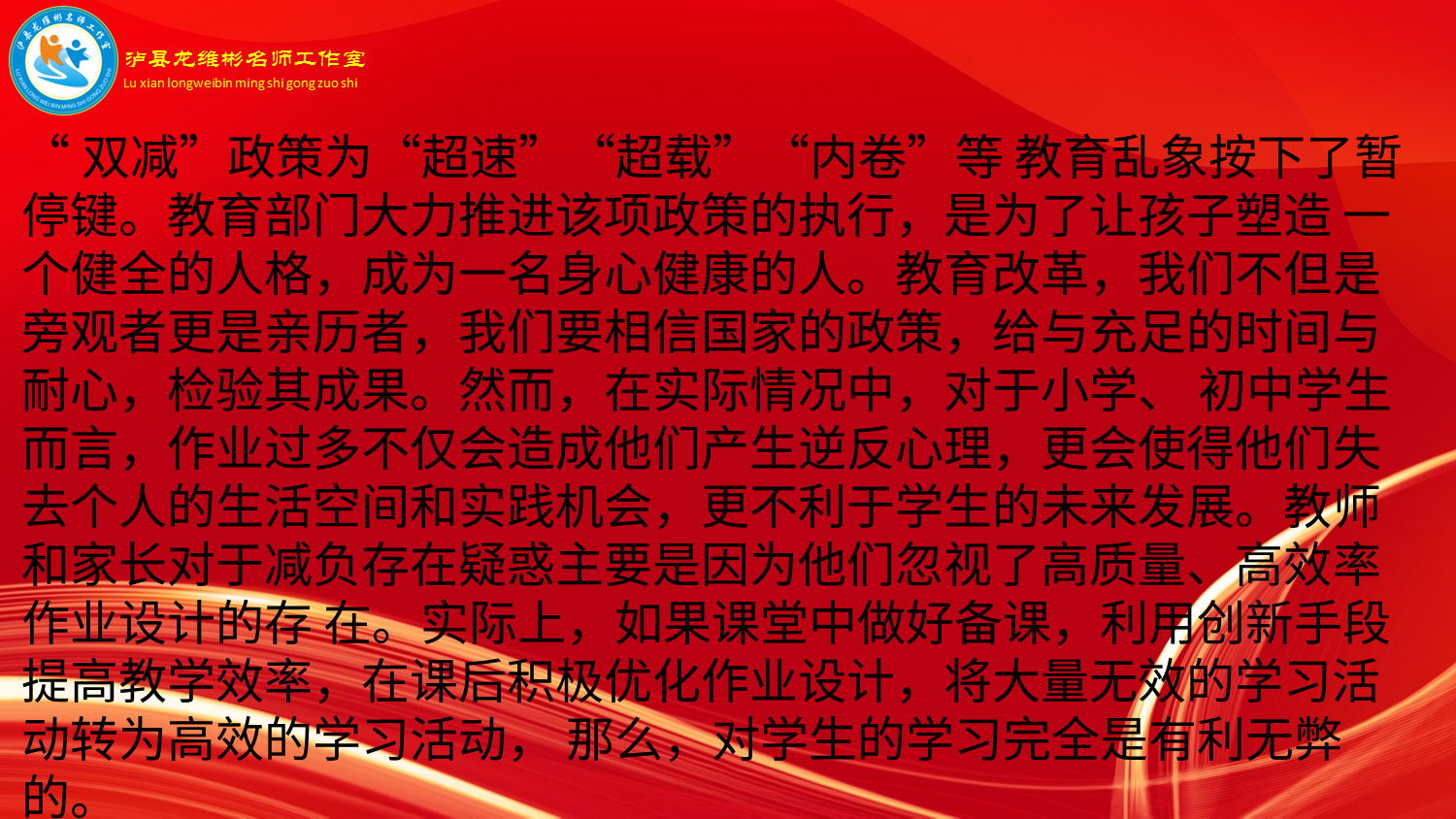

“双减”政策为“超速”“超载”“内卷”等 教育乱象按下了暂停键。教育部门大力推进该项政策的执行，是为了让孩子塑造 一个健全的人格，成为一名身心健康的人。教育改革，我们不但是旁观者更是亲历者，我们要相信国家的政策，给与充足的时间与耐心，检验其成果。然而，在实际情况中，对于小学、 初中学生而言，作业过多不仅会造成他们产生逆反心理，更会使得他们失去个人的生活空间和实践机会，更不利于学生的未来发展。教师 和家长对于减负存在疑惑主要是因为他们忽视了高质量、高效率作业设计的存 在。实际上，如果课堂中做好备课，利用创新手段提高教学效率，在课后积极优化作业设计，将大量无效的学习活动转为高效的学习活动， 那么，对学生的学习完全是有利无弊的。